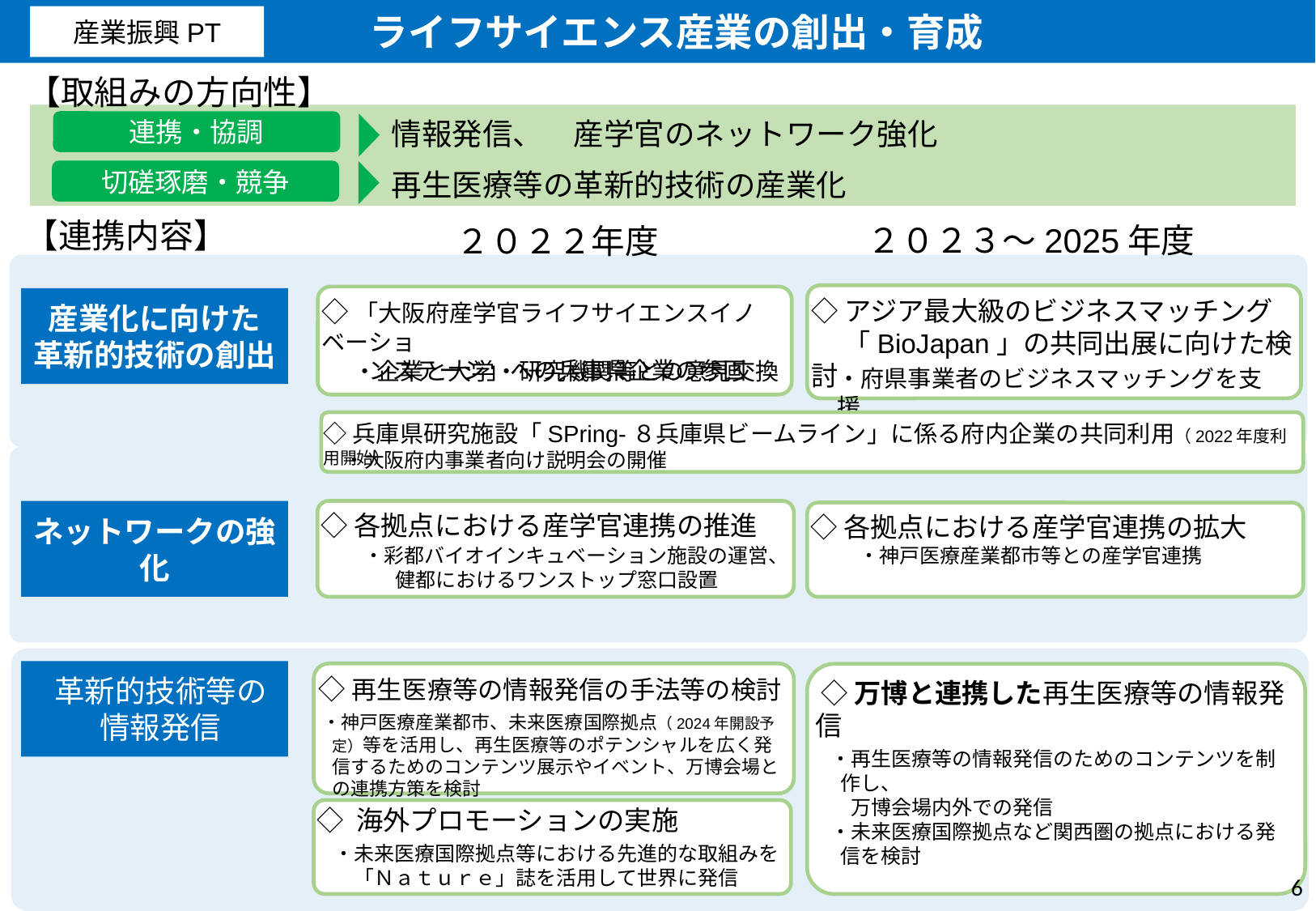

ライフサイエンス産業の創出・育成
産業振興PT
【取組みの方向性】

情報発信、　産学官のネットワーク強化
連携・協調

再生医療等の革新的技術の産業化
切磋琢磨・競争

【連携内容】
２０２３～2025年度
２０２２年度

◇アジア最大級のビジネスマッチング
　 「BioJapan」の共同出展に向けた検討

◇「大阪府産学官ライフサイエンスイノベーショ
　　ンステージ」への兵庫県企業の参画

産業化に向けた
革新的技術の創出
・企業と大学・研究機関等との意見交換
・府県事業者のビジネスマッチングを支援
◇兵庫県研究施設「SPring-８兵庫県ビームライン」に係る府内企業の共同利用（2022年度利用開始）

・大阪府内事業者向け説明会の開催
◇各拠点における産学官連携の推進
ネットワークの強化
◇各拠点における産学官連携の拡大

   ・彩都バイオインキュベーション施設の運営、
　　  健都におけるワンストップ窓口設置
・神戸医療産業都市等との産学官連携

革新的技術等の
情報発信
◇再生医療等の情報発信の手法等の検討
 ◇万博と連携した再生医療等の情報発信
・神戸医療産業都市、未来医療国際拠点（2024年開設予定）等を活用し、再生医療等のポテンシャルを広く発信するためのコンテンツ展示やイベント、万博会場との連携方策を検討
・再生医療等の情報発信のためのコンテンツを制作し、
　万博会場内外での発信
・未来医療国際拠点など関西圏の拠点における発信を検討

◇ 海外プロモーションの実施

・未来医療国際拠点等における先進的な取組みを
　「Ｎａｔｕｒｅ」誌を活用して世界に発信
6